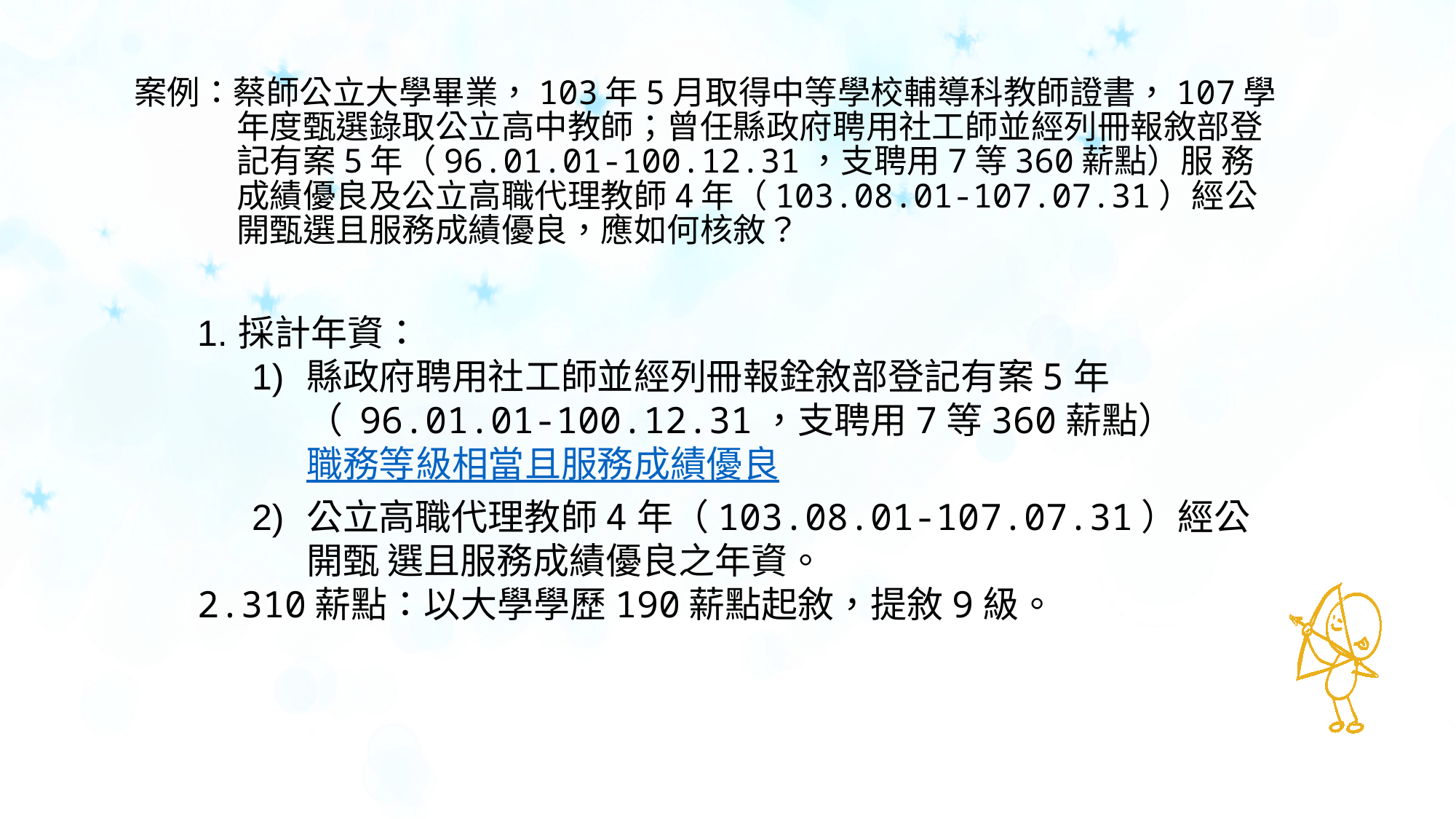

案例：蔡師公立大學畢業，103年5月取得中等學校輔導科教師證書，107學年度甄選錄取公立高中教師；曾任縣政府聘用社工師並經列冊報敘部登記有案5年（96.01.01-100.12.31，支聘用7等360薪點）服 務成績優良及公立高職代理教師4年（103.08.01-107.07.31）經公 開甄選且服務成績優良，應如何核敘？
採計年資：
縣政府聘用社工師並經列冊報銓敘部登記有案5年（ 96.01.01-100.12.31，支聘用7等360薪點）職務等級相當且服務成績優良
公立高職代理教師4年（103.08.01-107.07.31）經公開甄 選且服務成績優良之年資。
310薪點：以大學學歷190薪點起敘，提敘9級。